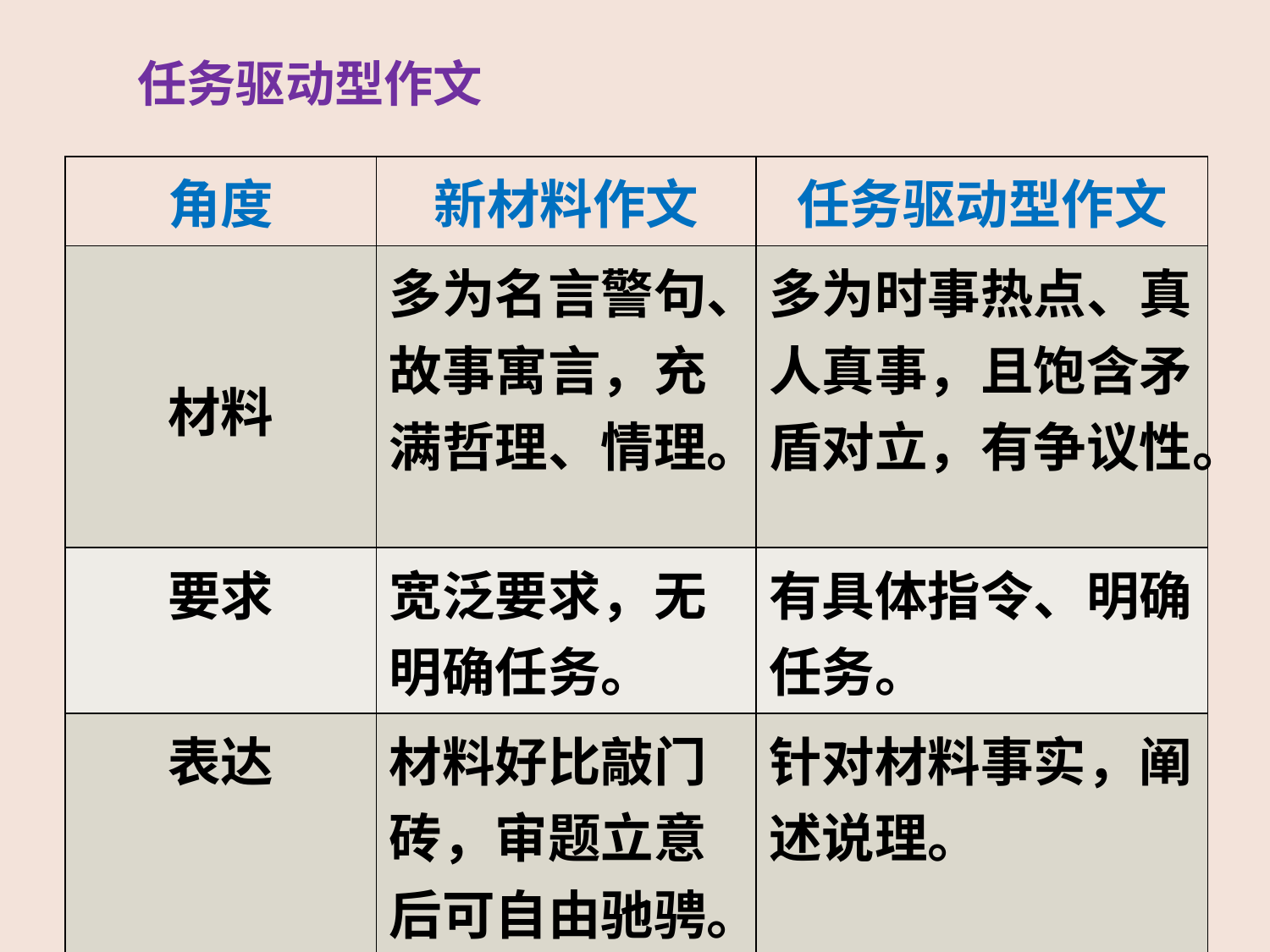

任务驱动型作文
| 角度 | 新材料作文 | 任务驱动型作文 |
| --- | --- | --- |
| 材料 | 多为名言警句、故事寓言，充满哲理、情理。 | 多为时事热点、真人真事，且饱含矛盾对立，有争议性。 |
| 要求 | 宽泛要求，无明确任务。 | 有具体指令、明确任务。 |
| 表达 | 材料好比敲门砖，审题立意后可自由驰骋。 | 针对材料事实，阐述说理。 |